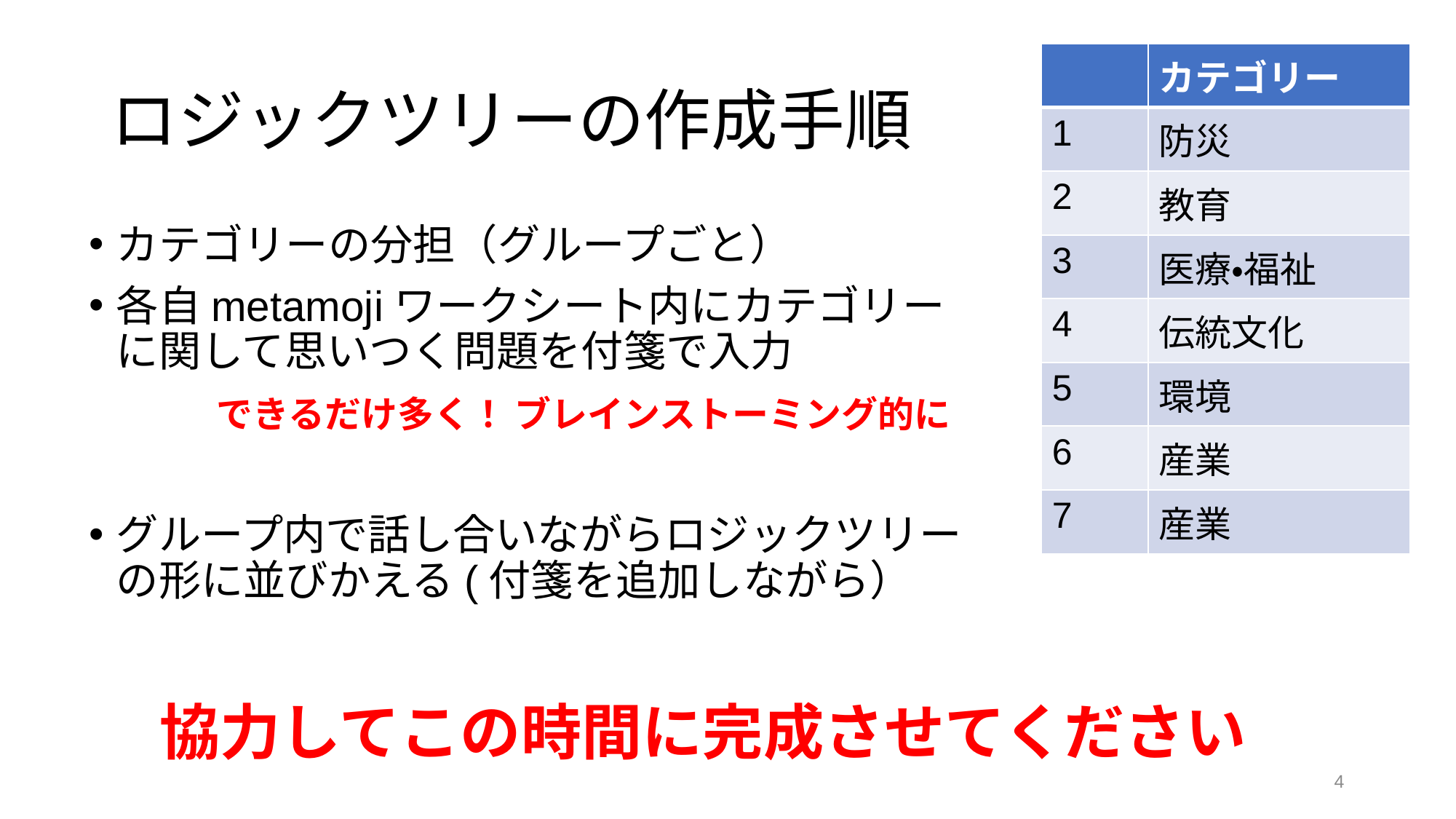

# ロジックツリーの作成手順
|  | カテゴリー |
| --- | --- |
| 1 | 防災 |
| 2 | 教育 |
| 3 | 医療・福祉 |
| 4 | 伝統文化 |
| 5 | 環境 |
| 6 | 産業 |
| 7 | 産業 |
カテゴリーの分担（グループごと）
各自metamojiワークシート内にカテゴリーに関して思いつく問題を付箋で入力
　　　できるだけ多く！ ブレインストーミング的に

グループ内で話し合いながらロジックツリーの形に並びかえる(付箋を追加しながら）

協力してこの時間に完成させてください
4